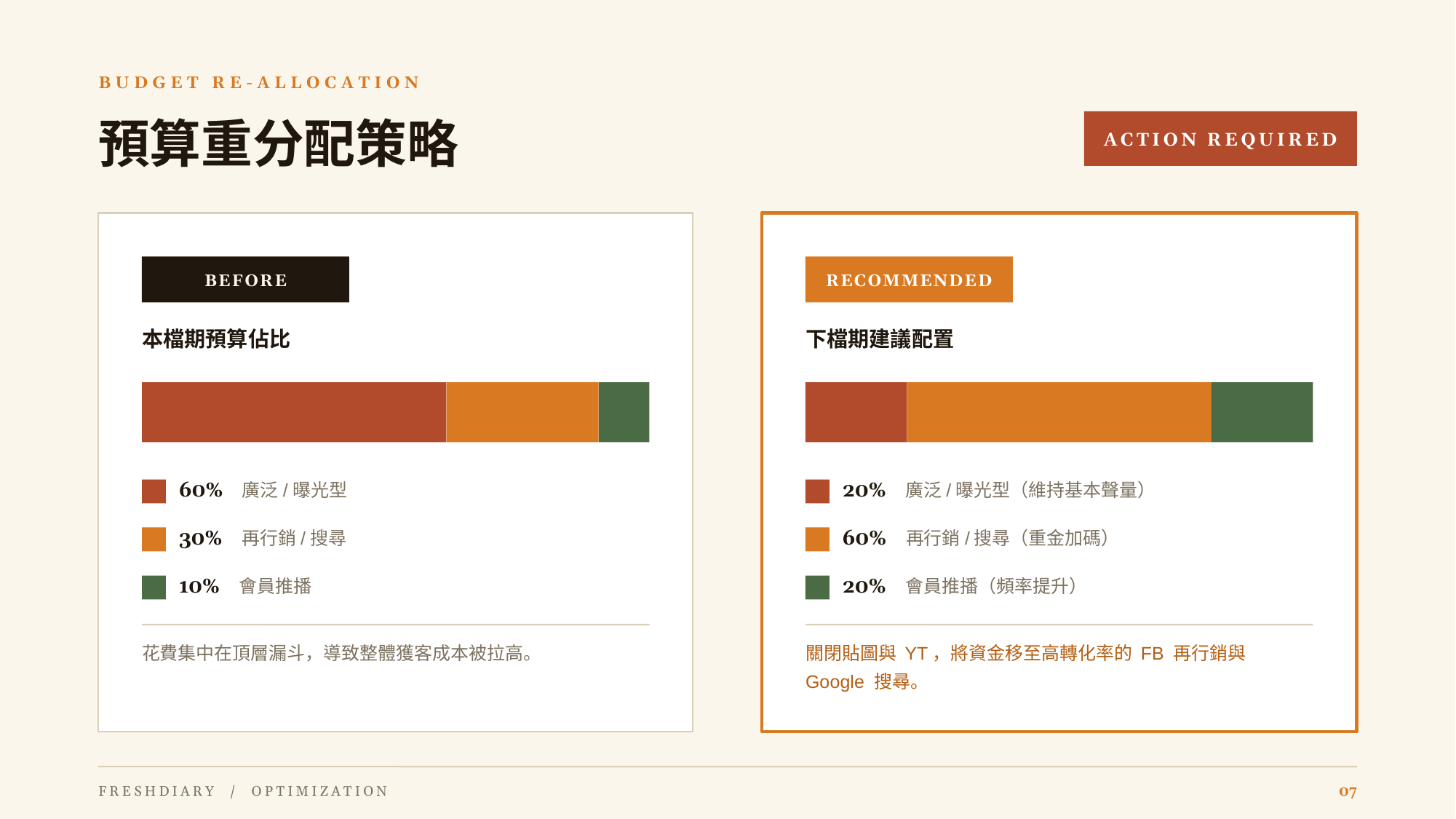

BUDGET RE-ALLOCATION
預算重分配策略

ACTION REQUIRED

BEFORE

RECOMMENDED
本檔期預算佔比
下檔期建議配置

60%   廣泛/曝光型
20%   廣泛/曝光型（維持基本聲量）

30%   再行銷/搜尋
60%   再行銷/搜尋（重金加碼）

10%   會員推播
20%   會員推播（頻率提升）

花費集中在頂層漏斗，導致整體獲客成本被拉高。
關閉貼圖與 YT，將資金移至高轉化率的 FB 再行銷與 Google 搜尋。

FRESHDIARY  /  OPTIMIZATION
07